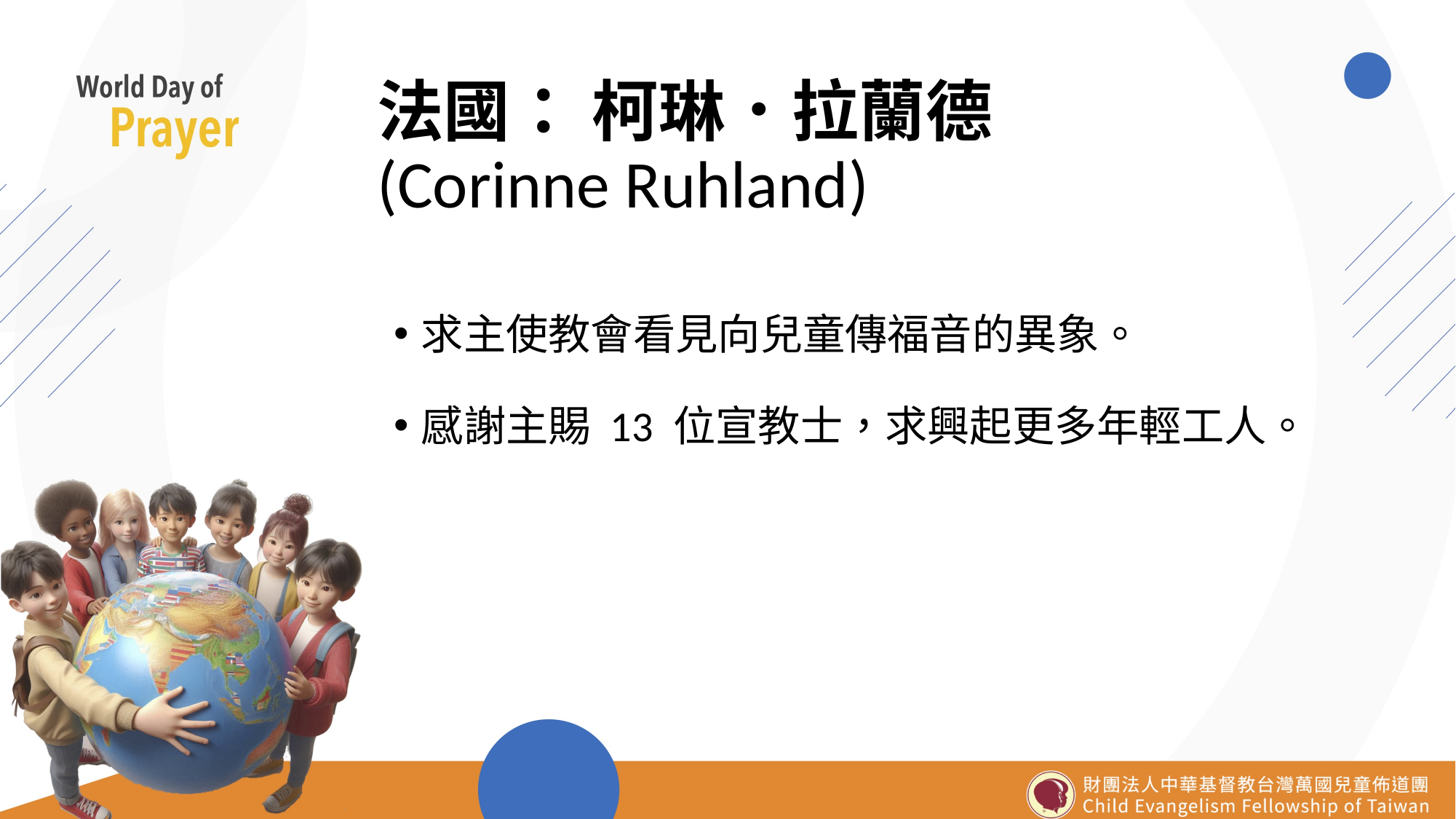

# 法國： 柯琳．拉蘭德 (Corinne Ruhland)
求主使教會看見向兒童傳福音的異象。
感謝主賜 13 位宣教士，求興起更多年輕工人。